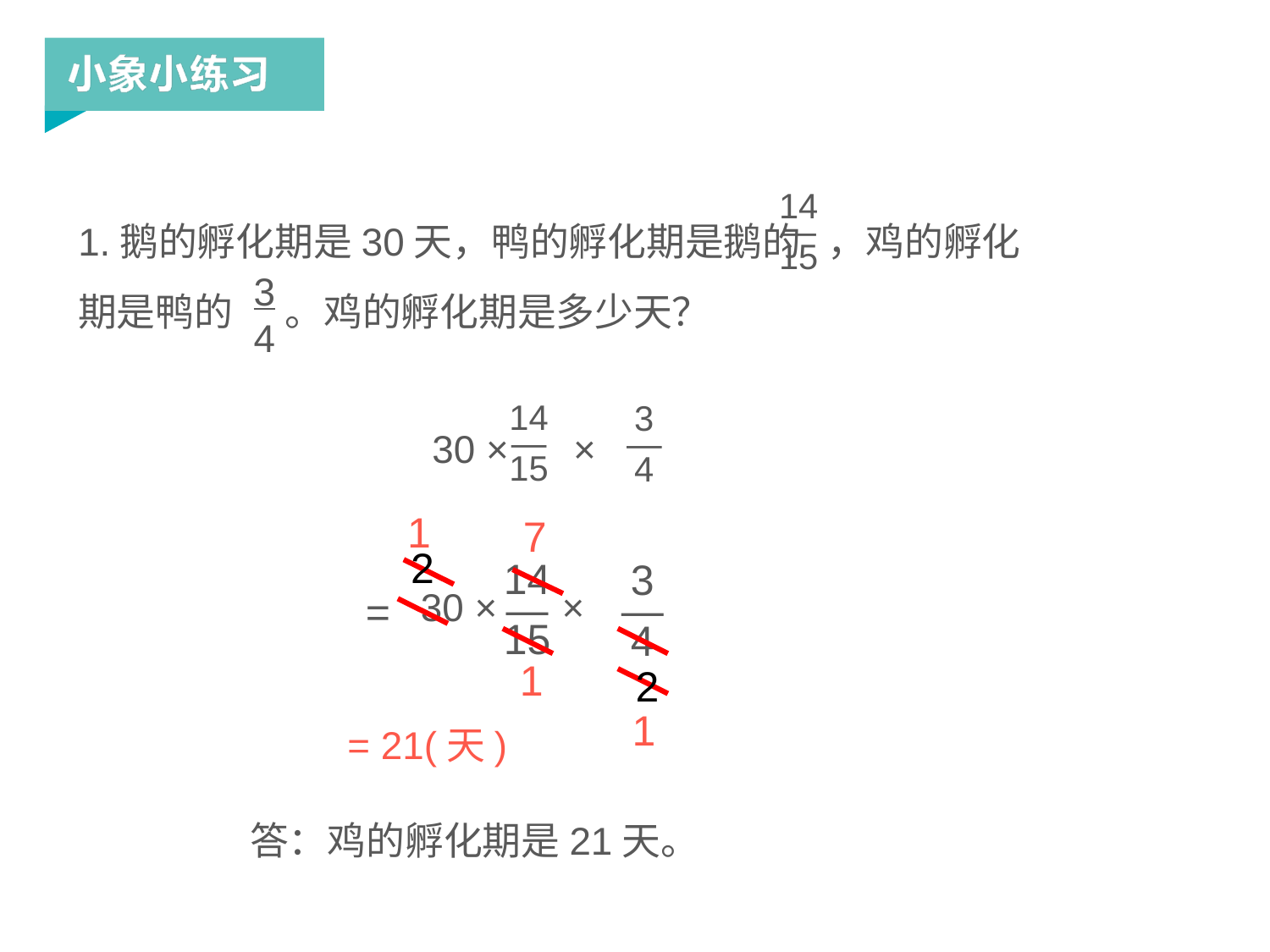

1.鹅的孵化期是30天，鸭的孵化期是鹅的   ，鸡的孵化期是鸭的      。鸡的孵化期是多少天？
14
―
15
3
4
14
―
15
3
―
4
30 ×      ×
1
7
2

14
―
15
3
―
4
30 ×      ×
=

1
2

1
= 21(天)
答：鸡的孵化期是21天。